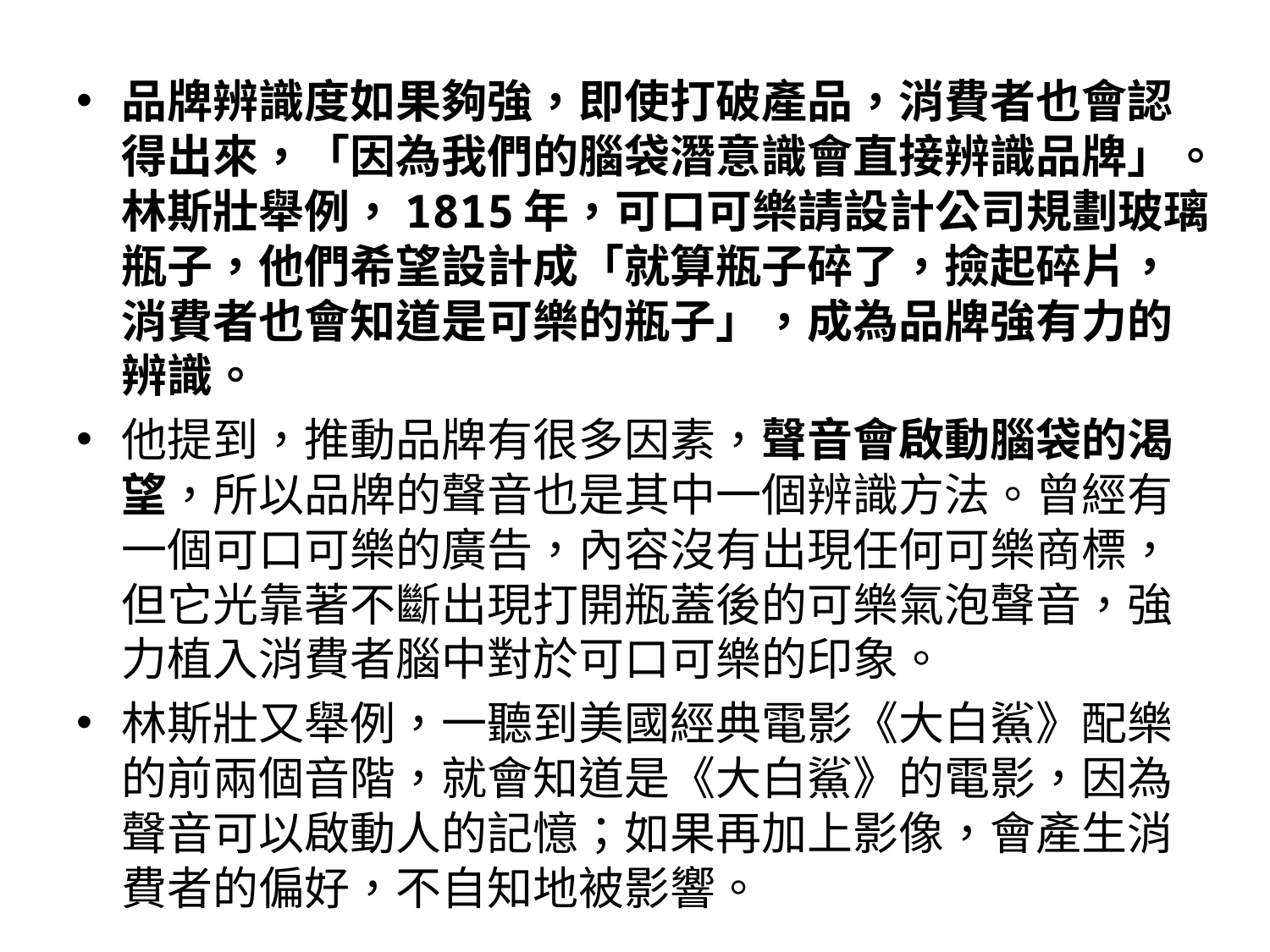

品牌辨識度如果夠強，即使打破產品，消費者也會認得出來，「因為我們的腦袋潛意識會直接辨識品牌」。林斯壯舉例，1815年，可口可樂請設計公司規劃玻璃瓶子，他們希望設計成「就算瓶子碎了，撿起碎片，消費者也會知道是可樂的瓶子」，成為品牌強有力的辨識。
他提到，推動品牌有很多因素，聲音會啟動腦袋的渴望，所以品牌的聲音也是其中一個辨識方法。曾經有一個可口可樂的廣告，內容沒有出現任何可樂商標，但它光靠著不斷出現打開瓶蓋後的可樂氣泡聲音，強力植入消費者腦中對於可口可樂的印象。
林斯壯又舉例，一聽到美國經典電影《大白鯊》配樂的前兩個音階，就會知道是《大白鯊》的電影，因為聲音可以啟動人的記憶；如果再加上影像，會產生消費者的偏好，不自知地被影響。